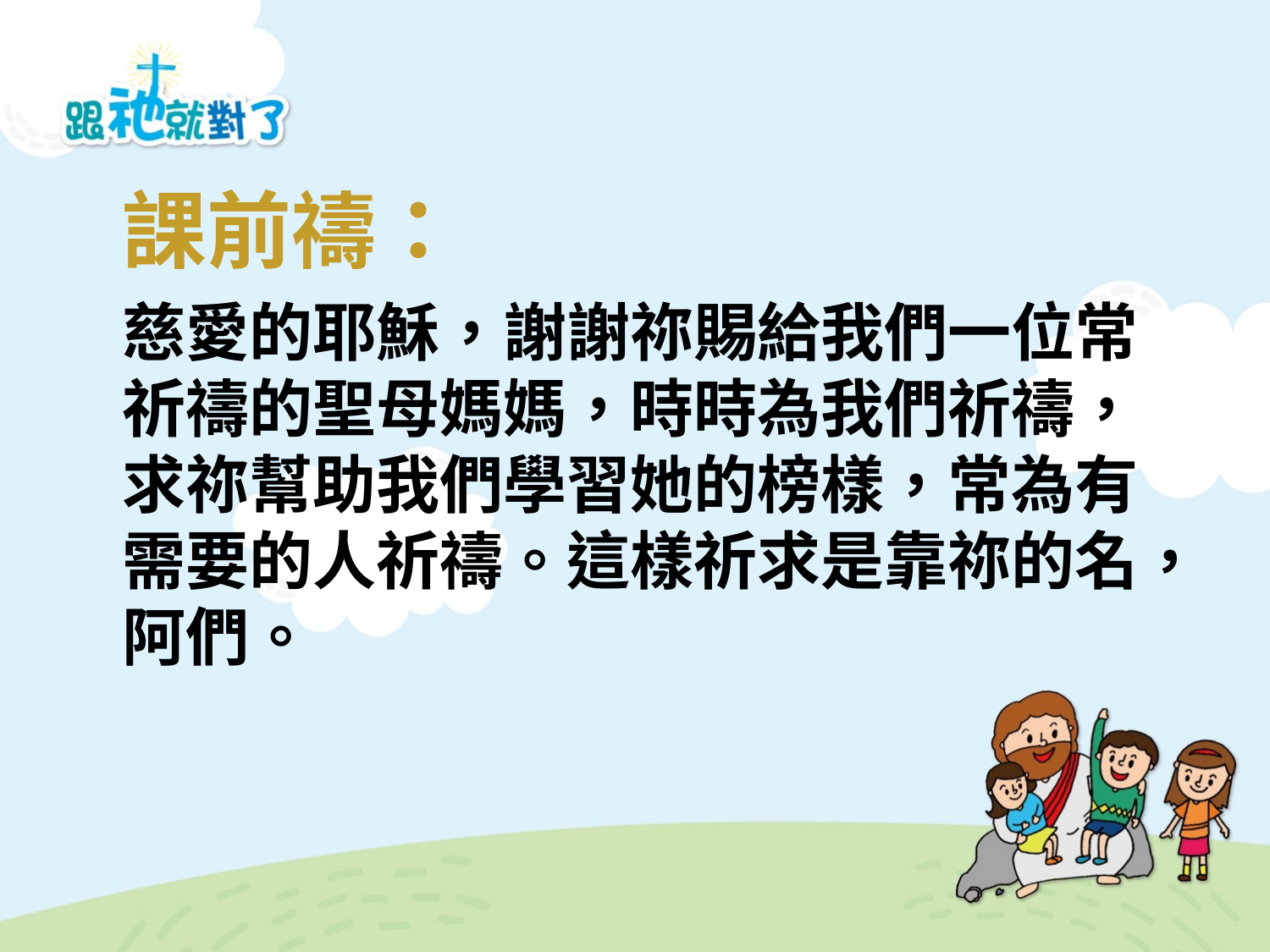

課前禱：
慈愛的耶穌，謝謝祢賜給我們一位常祈禱的聖母媽媽，時時為我們祈禱，求祢幫助我們學習她的榜樣，常為有需要的人祈禱。這樣祈求是靠祢的名，阿們。